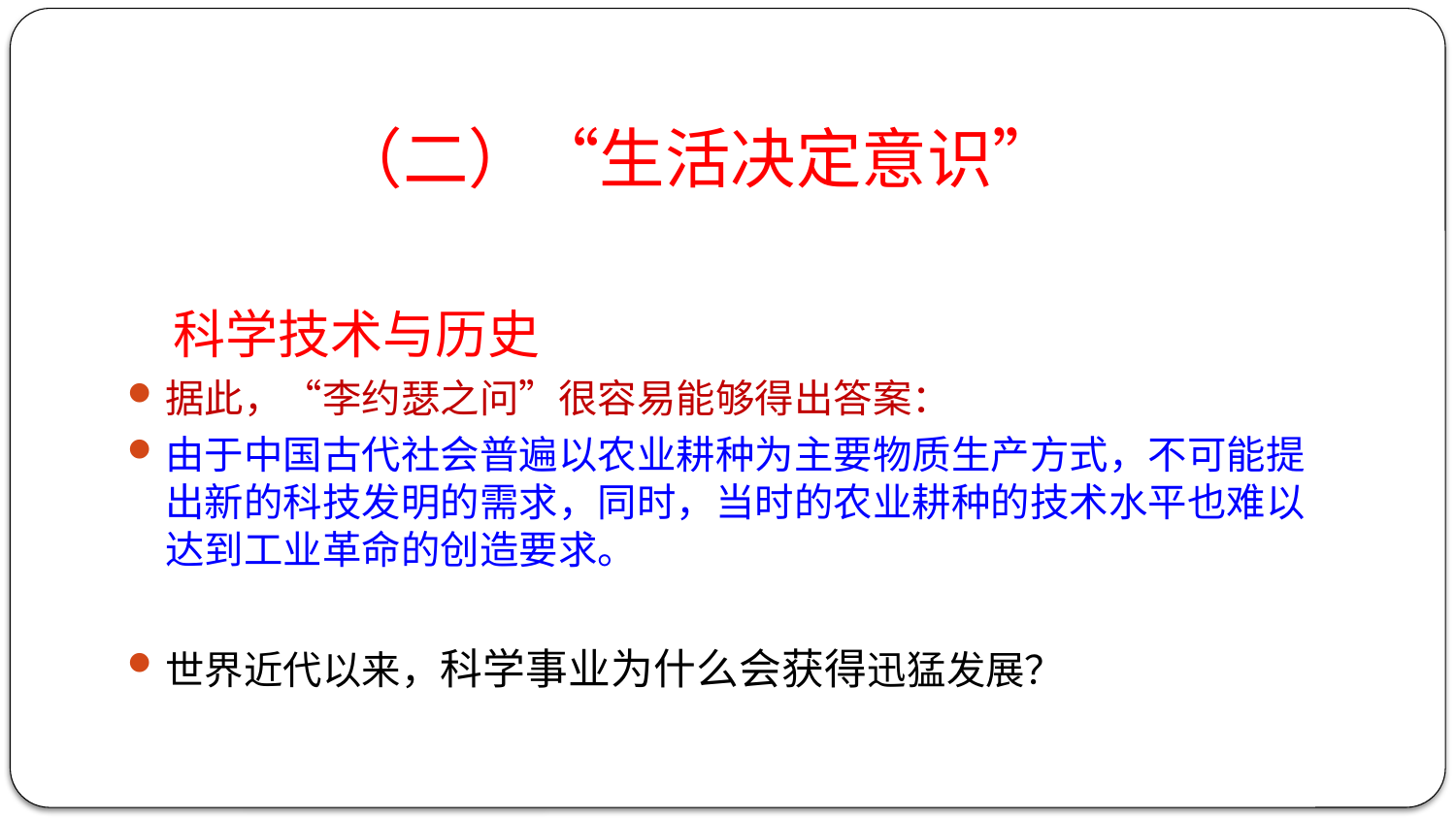

# （二）“生活决定意识”
    科学技术与历史
据此，“李约瑟之问”很容易能够得出答案：
由于中国古代社会普遍以农业耕种为主要物质生产方式，不可能提出新的科技发明的需求，同时，当时的农业耕种的技术水平也难以达到工业革命的创造要求。

世界近代以来，科学事业为什么会获得迅猛发展？